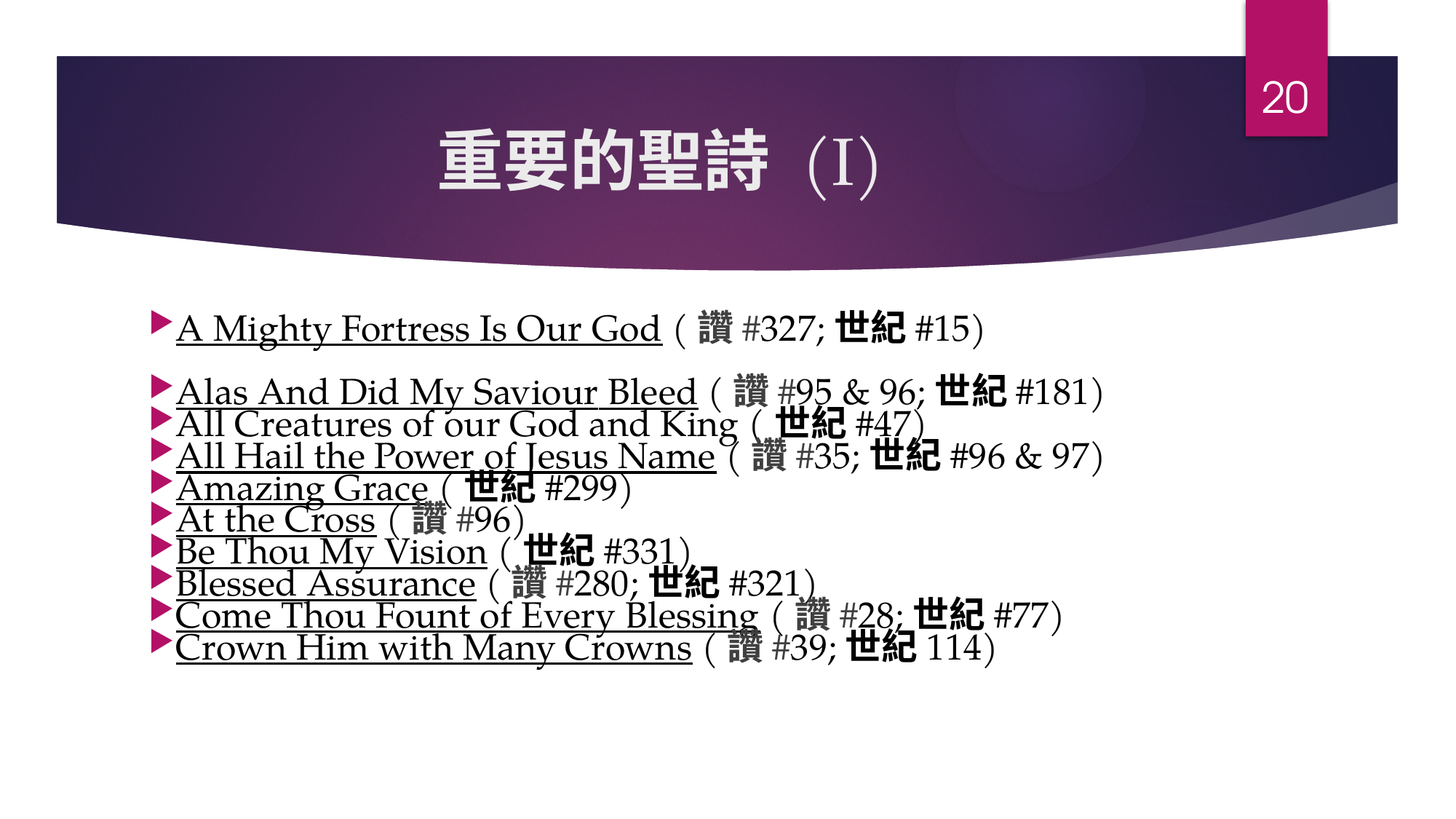

20
# 重要的聖詩 (I)
A Mighty Fortress Is Our God (讚#327;世紀#15)
Alas And Did My Saviour Bleed (讚#95 & 96;世紀#181)
All Creatures of our God and King (世紀#47)
All Hail the Power of Jesus Name (讚#35;世紀#96 & 97)
Amazing Grace (世紀#299)
At the Cross (讚#96)
Be Thou My Vision (世紀#331)
Blessed Assurance (讚#280;世紀#321)
Come Thou Fount of Every Blessing (讚#28;世紀#77)
Crown Him with Many Crowns (讚#39;世紀114)